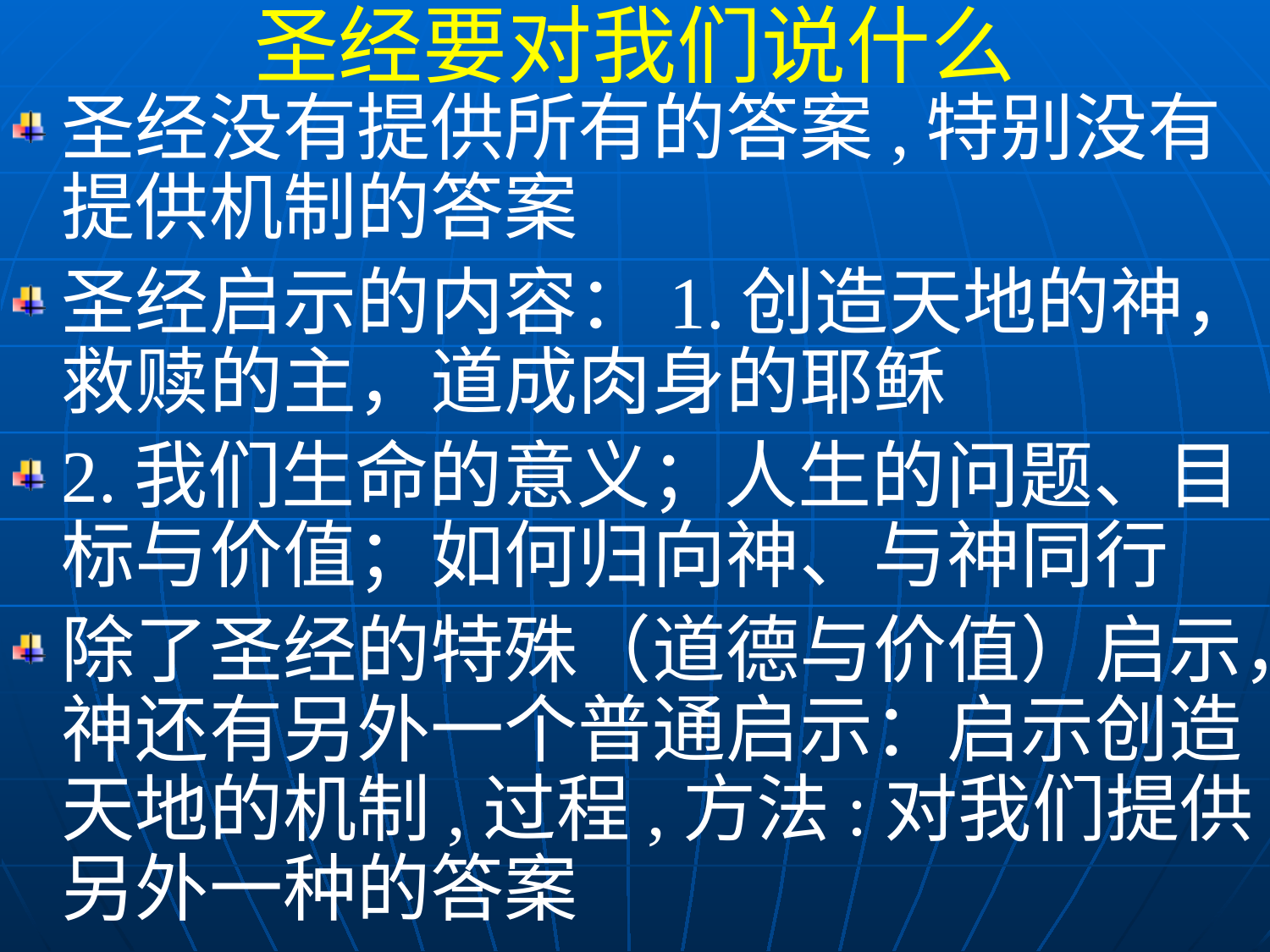

圣经要对我们说什么
圣经没有提供所有的答案,特别没有提供机制的答案
圣经启示的内容：1.创造天地的神，救赎的主，道成肉身的耶稣
2.我们生命的意义；人生的问题、目标与价值；如何归向神、与神同行
除了圣经的特殊（道德与价值）启示，神还有另外一个普通启示：启示创造天地的机制,过程,方法:对我们提供另外一种的答案